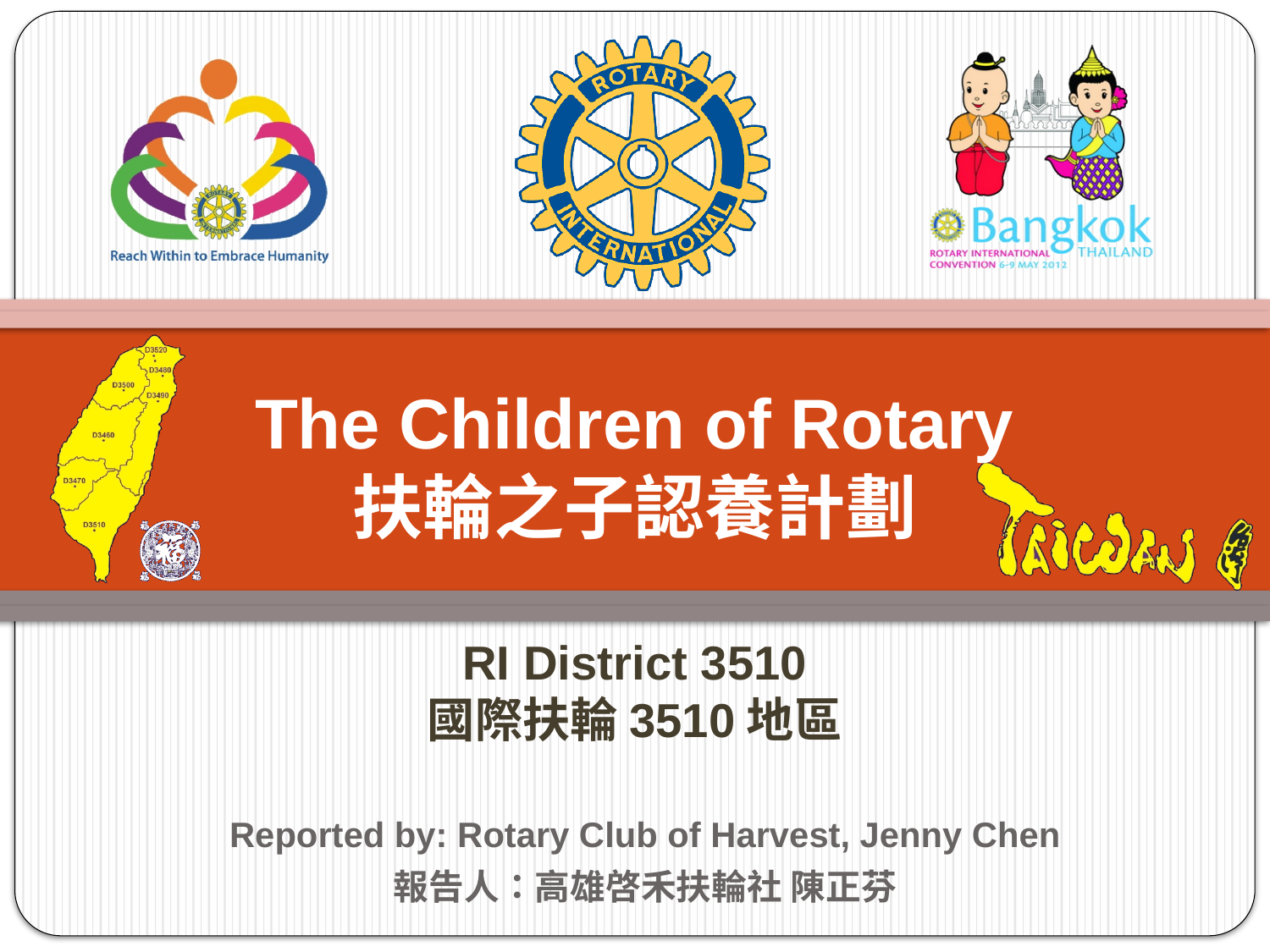

# The Children of Rotary 扶輪之子認養計劃 RI District 3510 國際扶輪3510地區
Reported by: Rotary Club of Harvest, Jenny Chen
報告人：高雄啓禾扶輪社 陳正芬